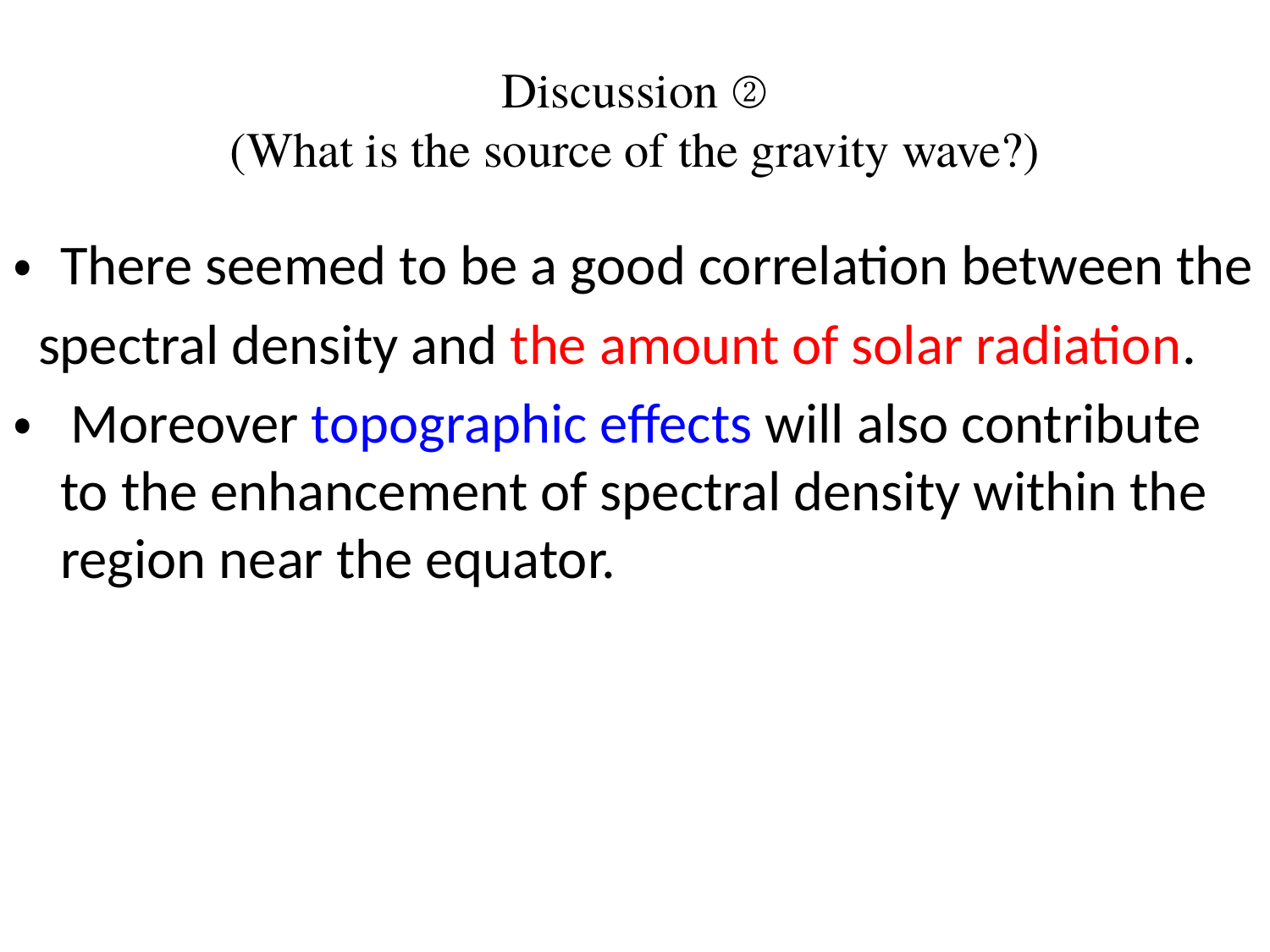

# Discussion ② (What is the source of the gravity wave?)
・	There seemed to be a good correlation between the
  spectral density and the amount of solar radiation.
・  Moreover topographic effects will also contribute to the enhancement of spectral density within the region near the equator.